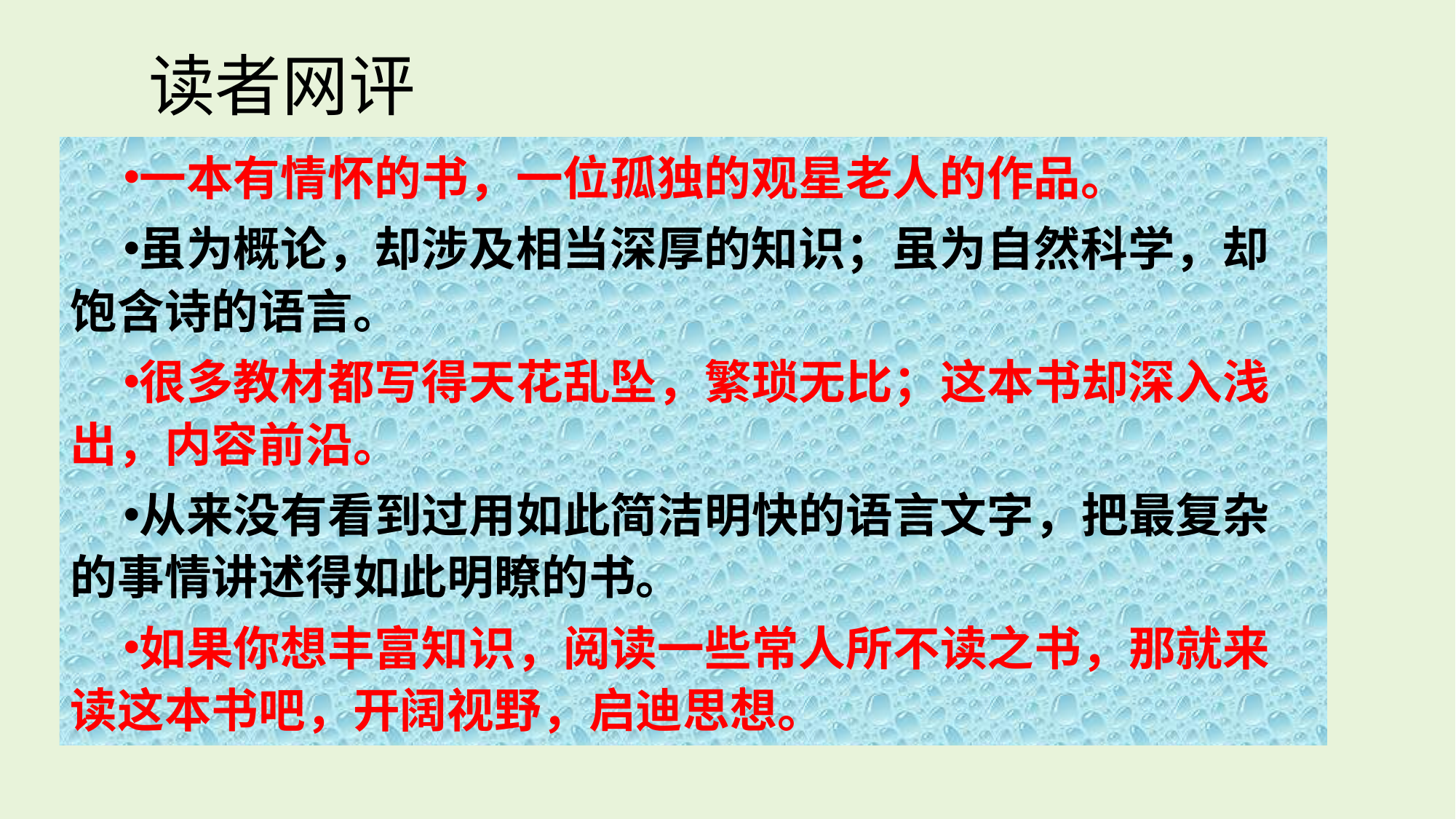

# 读者网评
一本有情怀的书，一位孤独的观星老人的作品。
虽为概论，却涉及相当深厚的知识；虽为自然科学，却饱含诗的语言。
很多教材都写得天花乱坠，繁琐无比；这本书却深入浅出，内容前沿。
从来没有看到过用如此简洁明快的语言文字，把最复杂的事情讲述得如此明瞭的书。
如果你想丰富知识，阅读一些常人所不读之书，那就来读这本书吧，开阔视野，启迪思想。